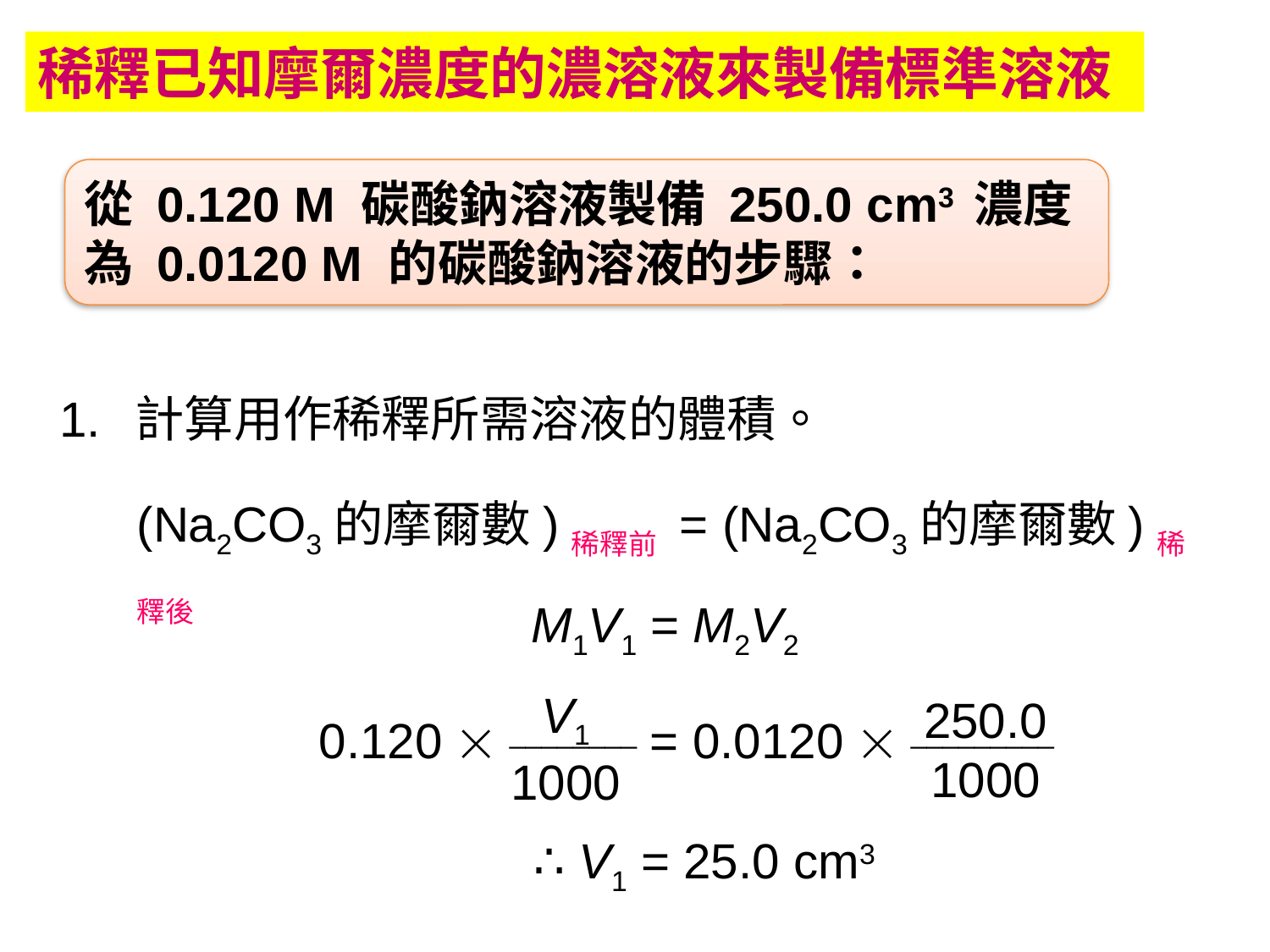

稀釋已知摩爾濃度的濃溶液來製備標準溶液
從 0.120 M 碳酸鈉溶液製備 250.0 cm3 濃度為 0.0120 M 的碳酸鈉溶液的步驟：
計算用作稀釋所需溶液的體積。
(Na2CO3的摩爾數)稀釋前 = (Na2CO3的摩爾數)稀釋後
M1V1 = M2V2
V1
1000
250.0
1000
0.120 × ________ = 0.0120 × _________
∴ V1 = 25.0 cm3